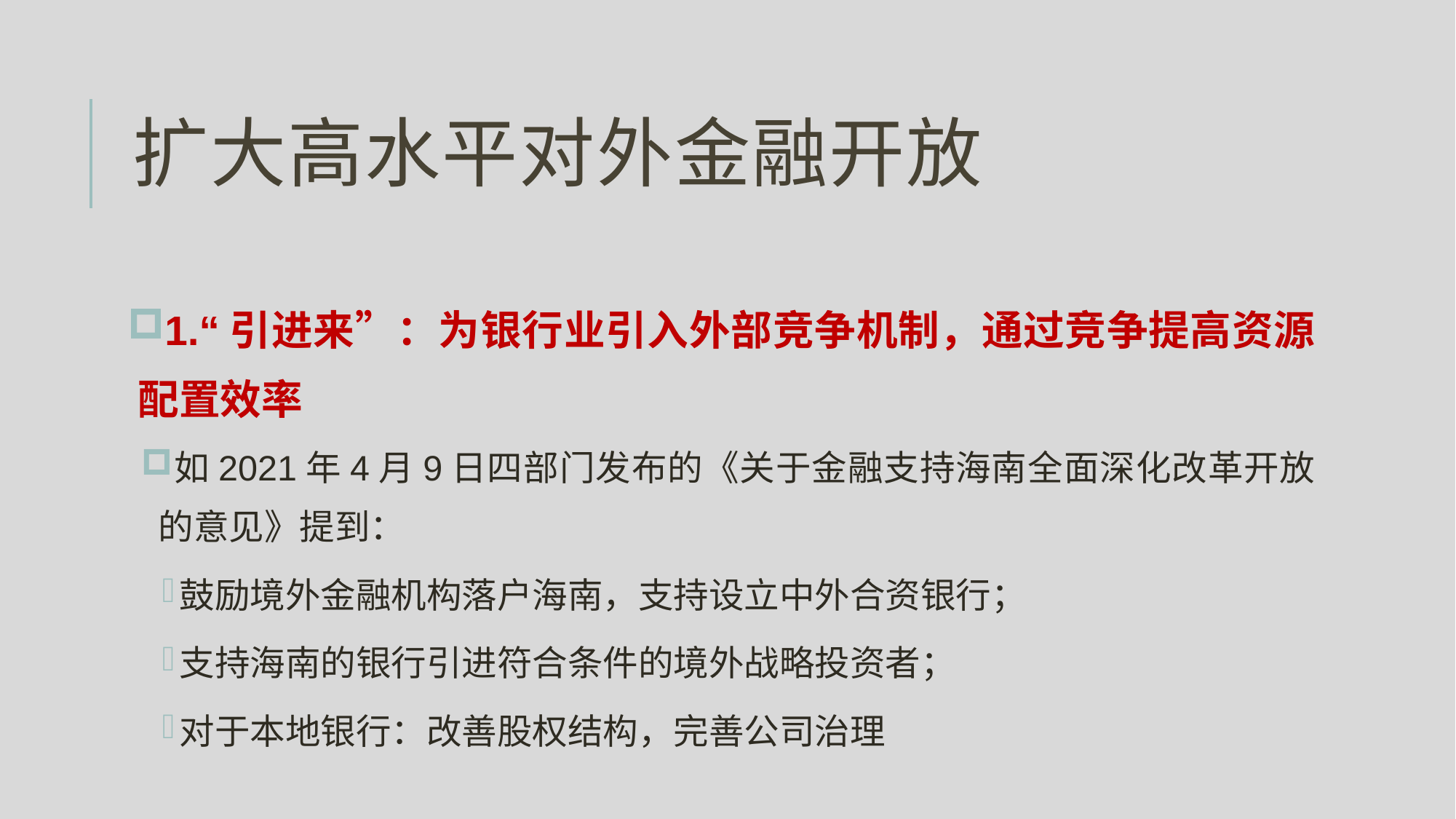

# 扩大高水平对外金融开放
1.“引进来”：为银行业引入外部竞争机制，通过竞争提高资源配置效率
如2021年4月9日四部门发布的《关于金融支持海南全面深化改革开放的意见》提到：
鼓励境外金融机构落户海南，支持设立中外合资银行；
支持海南的银行引进符合条件的境外战略投资者；
对于本地银行：改善股权结构，完善公司治理